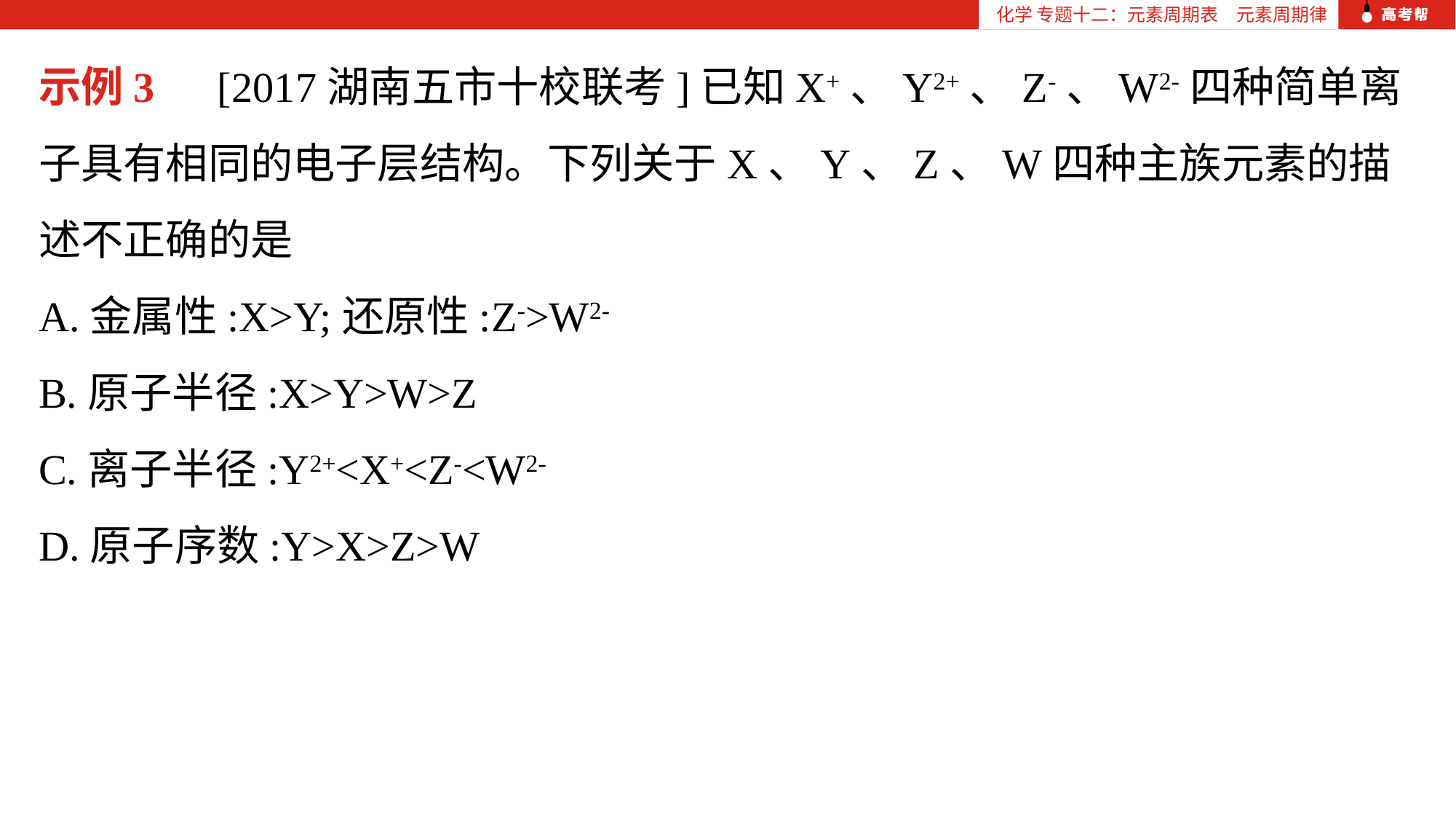

化学 专题十二：元素周期表　元素周期律

示例3　[2017湖南五市十校联考]已知X+、Y2+、Z-、W2-四种简单离子具有相同的电子层结构。下列关于X、Y、Z、W四种主族元素的描述不正确的是
A.金属性:X>Y;还原性:Z->W2-
B.原子半径:X>Y>W>Z
C.离子半径:Y2+<X+<Z-<W2-
D.原子序数:Y>X>Z>W